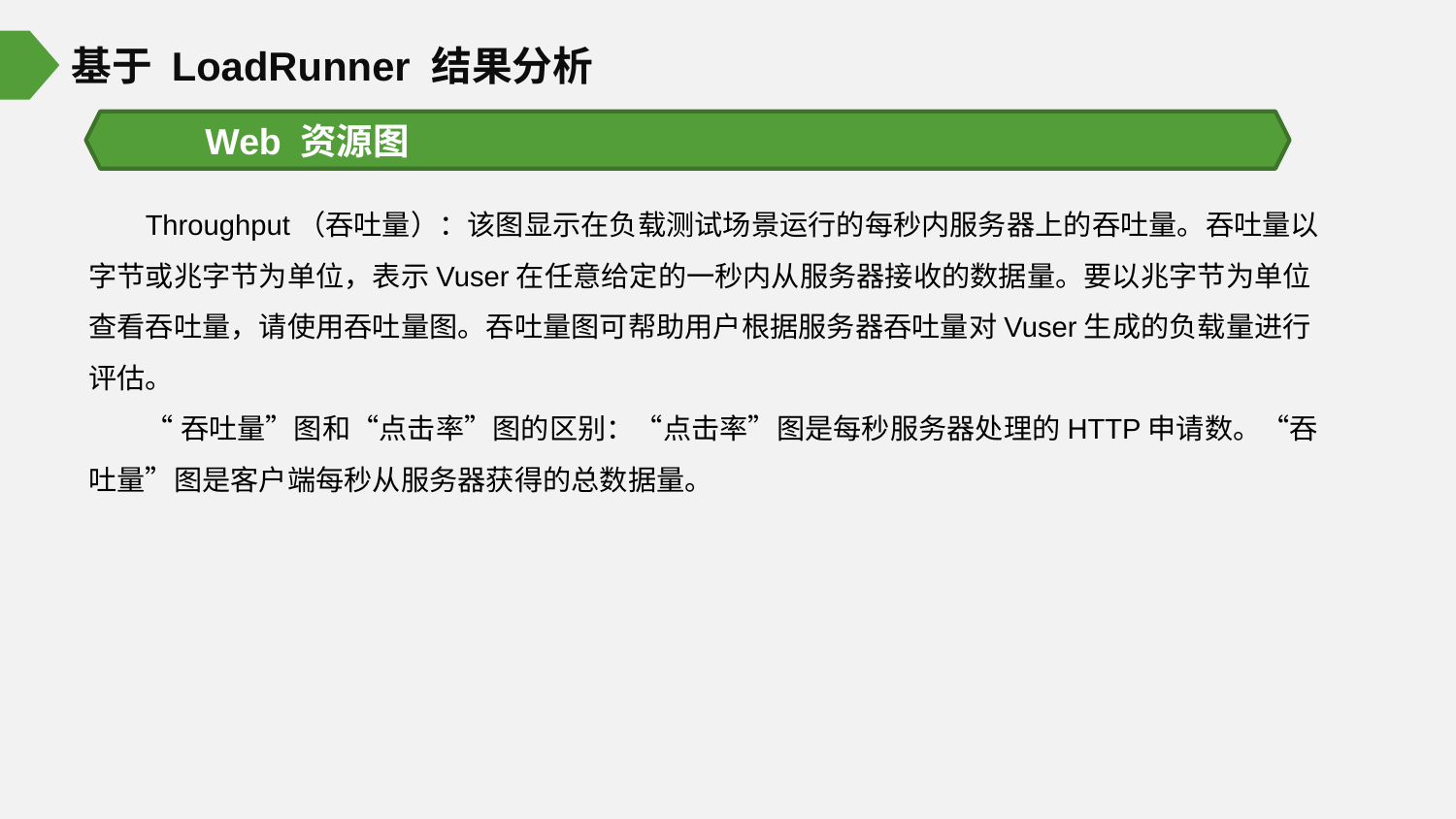

基于 LoadRunner 结果分析
Web 资源图
Throughput（吞吐量）：该图显示在负载测试场景运行的每秒内服务器上的吞吐量。吞吐量以字节或兆字节为单位，表示Vuser在任意给定的一秒内从服务器接收的数据量。要以兆字节为单位查看吞吐量，请使用吞吐量图。吞吐量图可帮助用户根据服务器吞吐量对Vuser生成的负载量进行评估。
“吞吐量”图和“点击率”图的区别：“点击率”图是每秒服务器处理的HTTP申请数。“吞吐量”图是客户端每秒从服务器获得的总数据量。